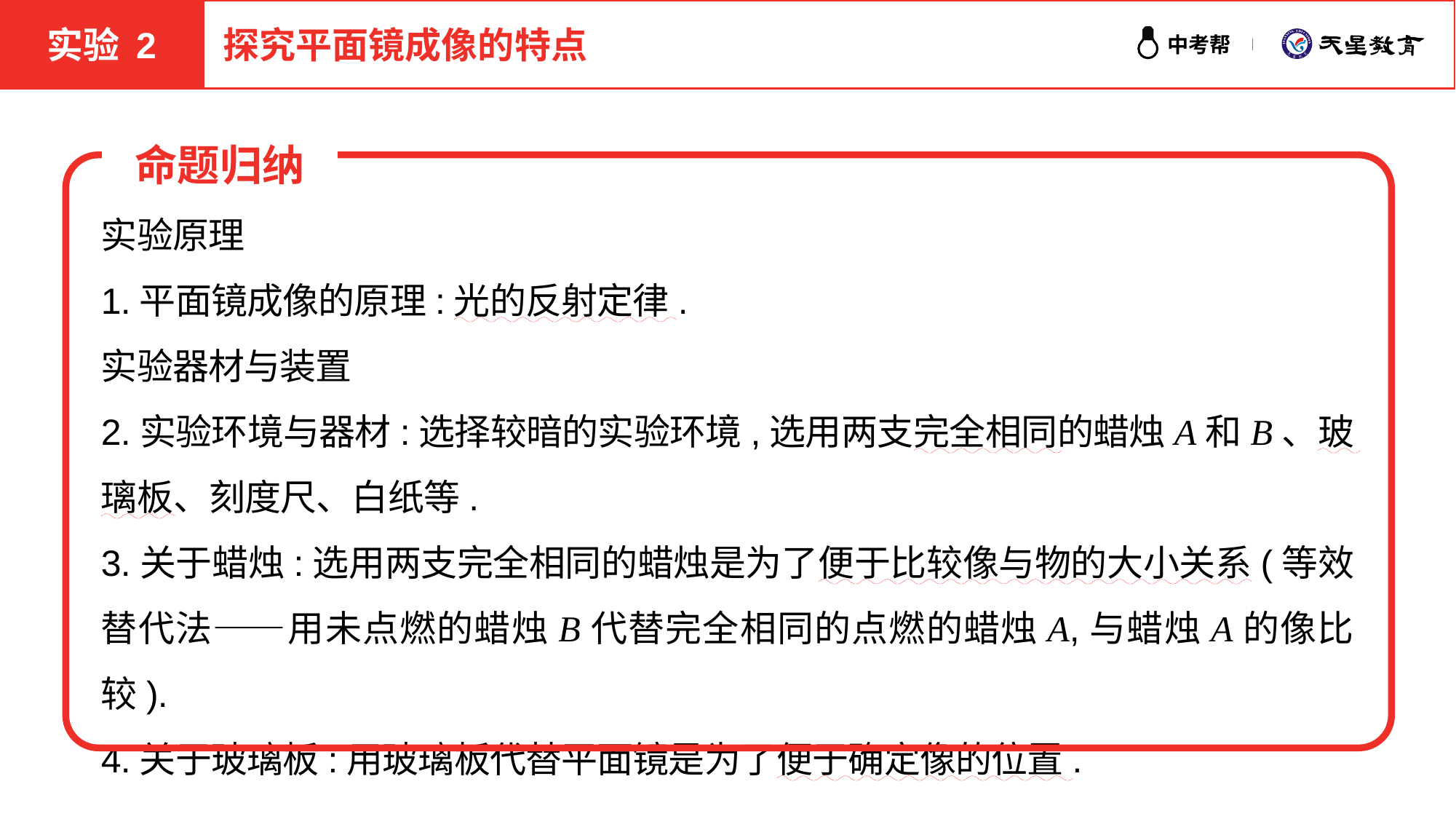

实验 2
探究平面镜成像的特点
命题归纳

实验原理
1.平面镜成像的原理:光的反射定律.
实验器材与装置
2.实验环境与器材:选择较暗的实验环境,选用两支完全相同的蜡烛A和B、玻璃板、刻度尺、白纸等.
3.关于蜡烛:选用两支完全相同的蜡烛是为了便于比较像与物的大小关系(等效替代法——用未点燃的蜡烛B代替完全相同的点燃的蜡烛A,与蜡烛A的像比较).
4.关于玻璃板:用玻璃板代替平面镜是为了便于确定像的位置.